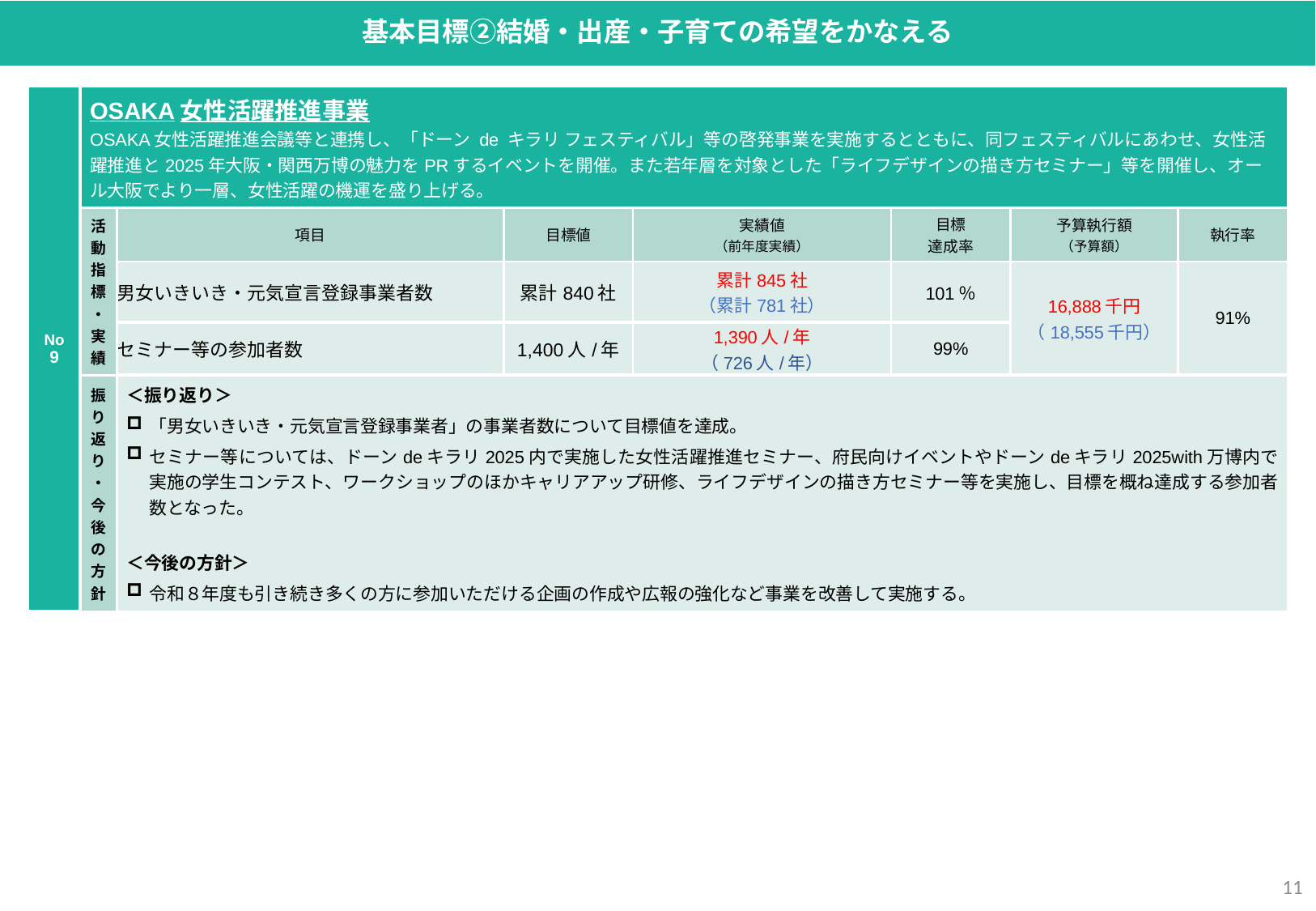

基本目標②結婚・出産・子育ての希望をかなえる
| No 9 | OSAKA女性活躍推進事業 OSAKA女性活躍推進会議等と連携し、「ドーン de キラリ フェスティバル」等の啓発事業を実施するとともに、同フェスティバルにあわせ、女性活躍推進と2025年大阪・関西万博の魅力をPRするイベントを開催。また若年層を対象とした「ライフデザインの描き方セミナー」等を開催し、オール大阪でより一層、女性活躍の機運を盛り上げる。 |  |  |  |  |  |  |
| --- | --- | --- | --- | --- | --- | --- | --- |
|  | 活動指標・実績 | 項目 | 目標値 | 実績値 （前年度実績） | 目標 達成率 | 予算執行額 （予算額） | 執行率 |
|  |  | 男女いきいき・元気宣言登録事業者数 | 累計840社 | 累計845社 （累計781社） | 101％ | 16,888千円 （18,555千円） | 91% |
|  |  | セミナー等の参加者数 | 1,400人/年 | 1,390人/年 （726人/年） | 99% |  |  |
|  | 振り返り・今後の方針 | ＜振り返り＞ 「男⼥いきいき・元気宣⾔登録事業者」の事業者数について⽬標値を達成。 セミナー等については、ドーンdeキラリ2025内で実施した⼥性活躍推進セミナー、府民向けイベントやドーンdeキラリ2025with万博内で実施の学生コンテスト、ワークショップのほかキャリアアップ研修、ライフデザインの描き⽅セミナー等を実施し、目標を概ね達成する参加者数となった。 ＜今後の方針＞ 令和８年度も引き続き多くの方に参加いただける企画の作成や広報の強化など事業を改善して実施する。 |  |  |  |  |  |
11